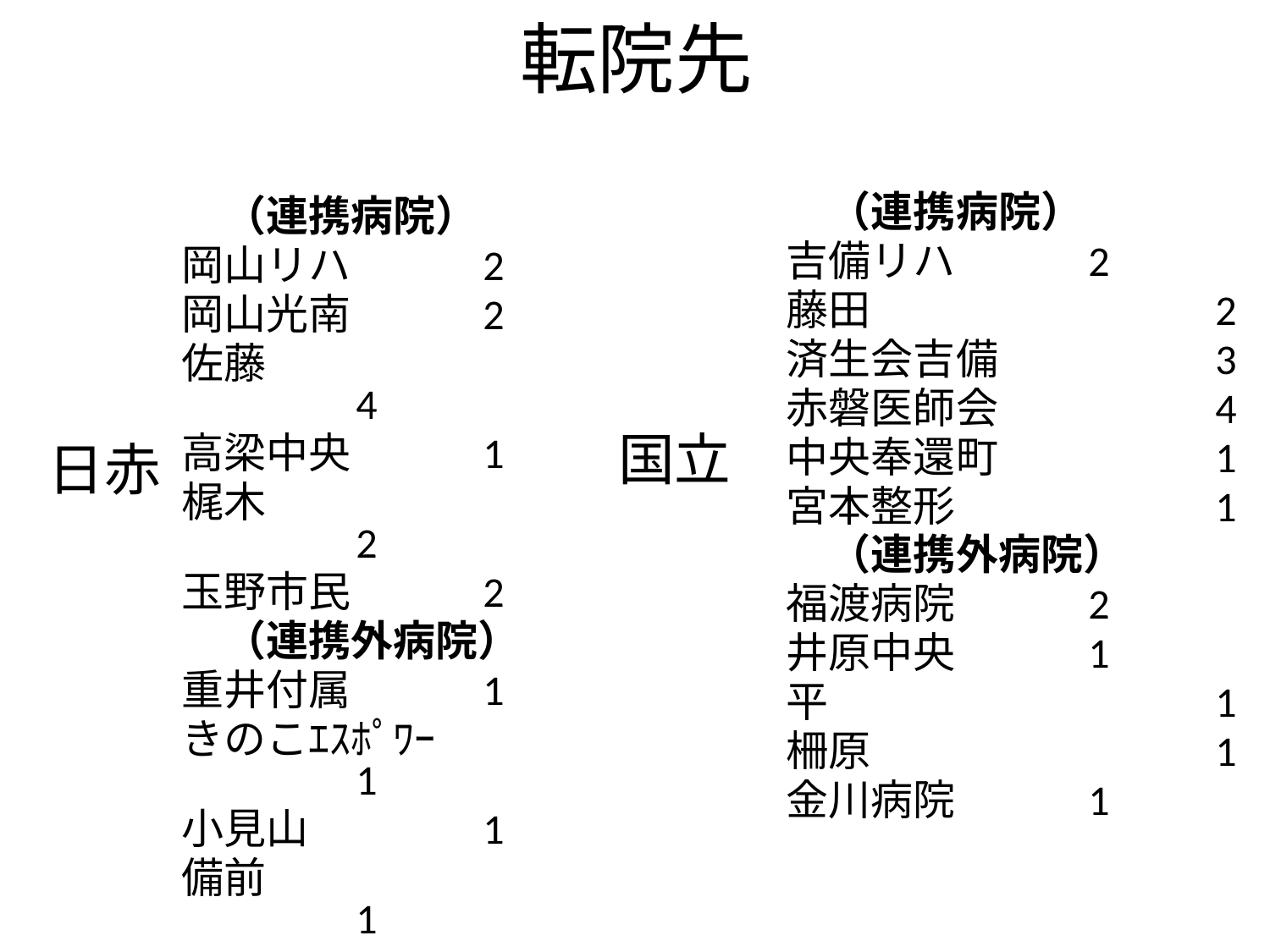

# 転院先
　（連携病院）
吉備リハ		2
藤田			2
済生会吉備		3
赤磐医師会		4
中央奉還町		1
宮本整形　　		1
　（連携外病院）
福渡病院		2
井原中央		1
平				1
柵原			1
金川病院		1
　（連携病院）
岡山リハ		2
岡山光南		2
佐藤			4
高梁中央		1
梶木			2
玉野市民		2
　（連携外病院）
重井付属	　	1
きのこｴｽﾎﾟﾜｰ		1
小見山	　	1
備前		　	1

国立
日赤